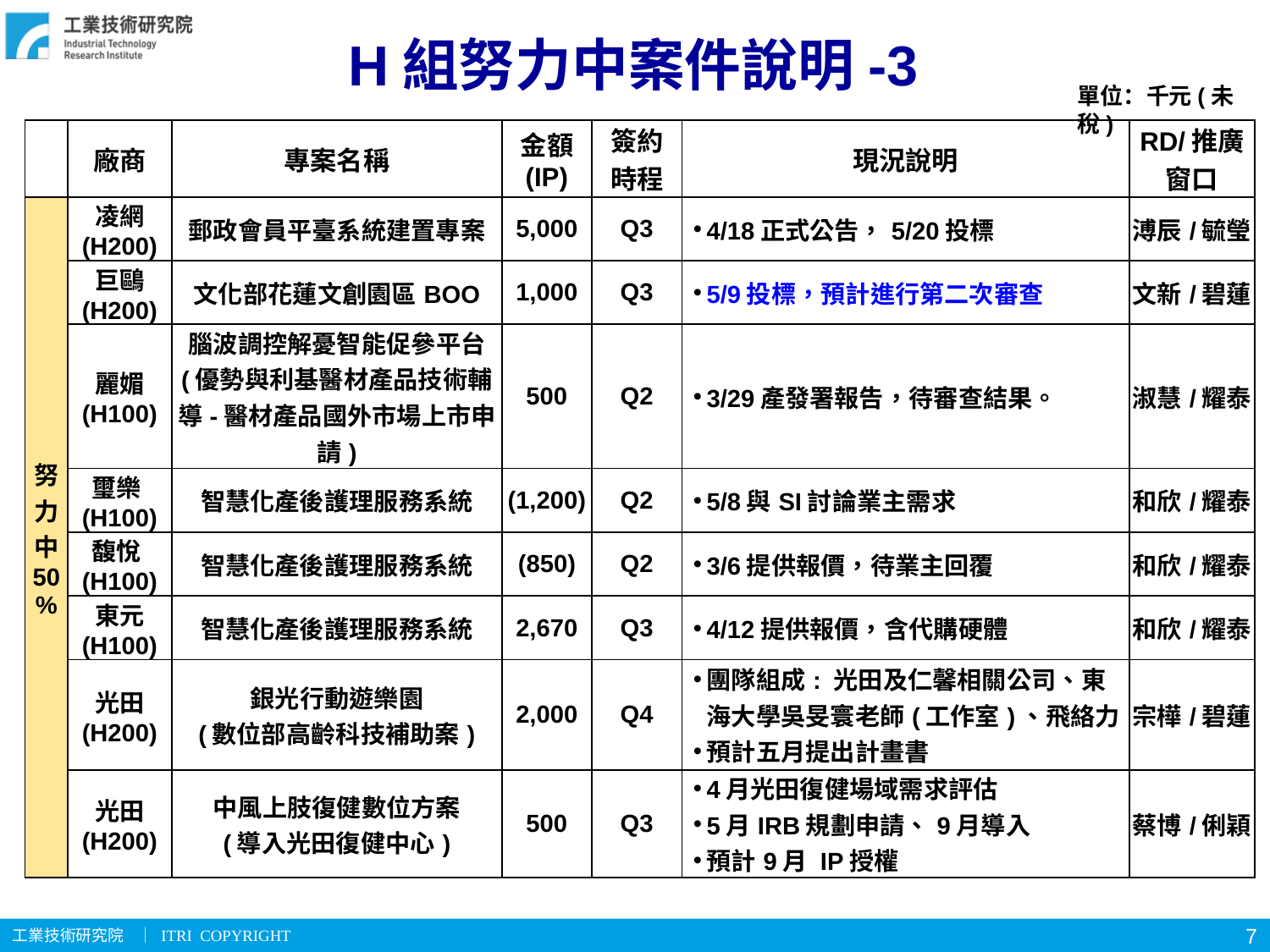

# H組努力中案件說明-3
單位：千元(未稅)
|  | 廠商 | 專案名稱 | 金額 (IP) | 簽約 時程 | 現況說明 | RD/推廣 窗口 |
| --- | --- | --- | --- | --- | --- | --- |
| 努力中 50% | 凌網 (H200) | 郵政會員平臺系統建置專案 | 5,000 | Q3 | 4/18正式公告，5/20投標 | 溥辰/毓瑩 |
|  | 巨鷗 (H200) | 文化部花蓮文創園區BOO | 1,000 | Q3 | 5/9投標，預計進行第二次審查 | 文新/碧蓮 |
|  | 麗媚 (H100) | 腦波調控解憂智能促參平台 (優勢與利基醫材產品技術輔導-醫材產品國外市場上市申請) | 500 | Q2 | 3/29產發署報告，待審查結果。 | 淑慧/耀泰 |
|  | 璽樂(H100) | 智慧化產後護理服務系統 | (1,200) | Q2 | 5/8與SI討論業主需求 | 和欣/耀泰 |
|  | 馥悅(H100) | 智慧化產後護理服務系統 | (850) | Q2 | 3/6提供報價，待業主回覆 | 和欣/耀泰 |
|  | 東元 (H100) | 智慧化產後護理服務系統 | 2,670 | Q3 | 4/12提供報價，含代購硬體 | 和欣/耀泰 |
|  | 光田 (H200) | 銀光行動遊樂園 (數位部高齡科技補助案) | 2,000 | Q4 | 團隊組成: 光田及仁馨相關公司、東海大學吳旻寰老師(工作室)、飛絡力 預計五月提出計畫書 | 宗樺/碧蓮 |
|  | 光田 (H200) | 中風上肢復健數位方案 (導入光田復健中心) | 500 | Q3 | 4月光田復健場域需求評估 5月IRB規劃申請、9月導入 預計9月 IP授權 | 蔡博/俐穎 |